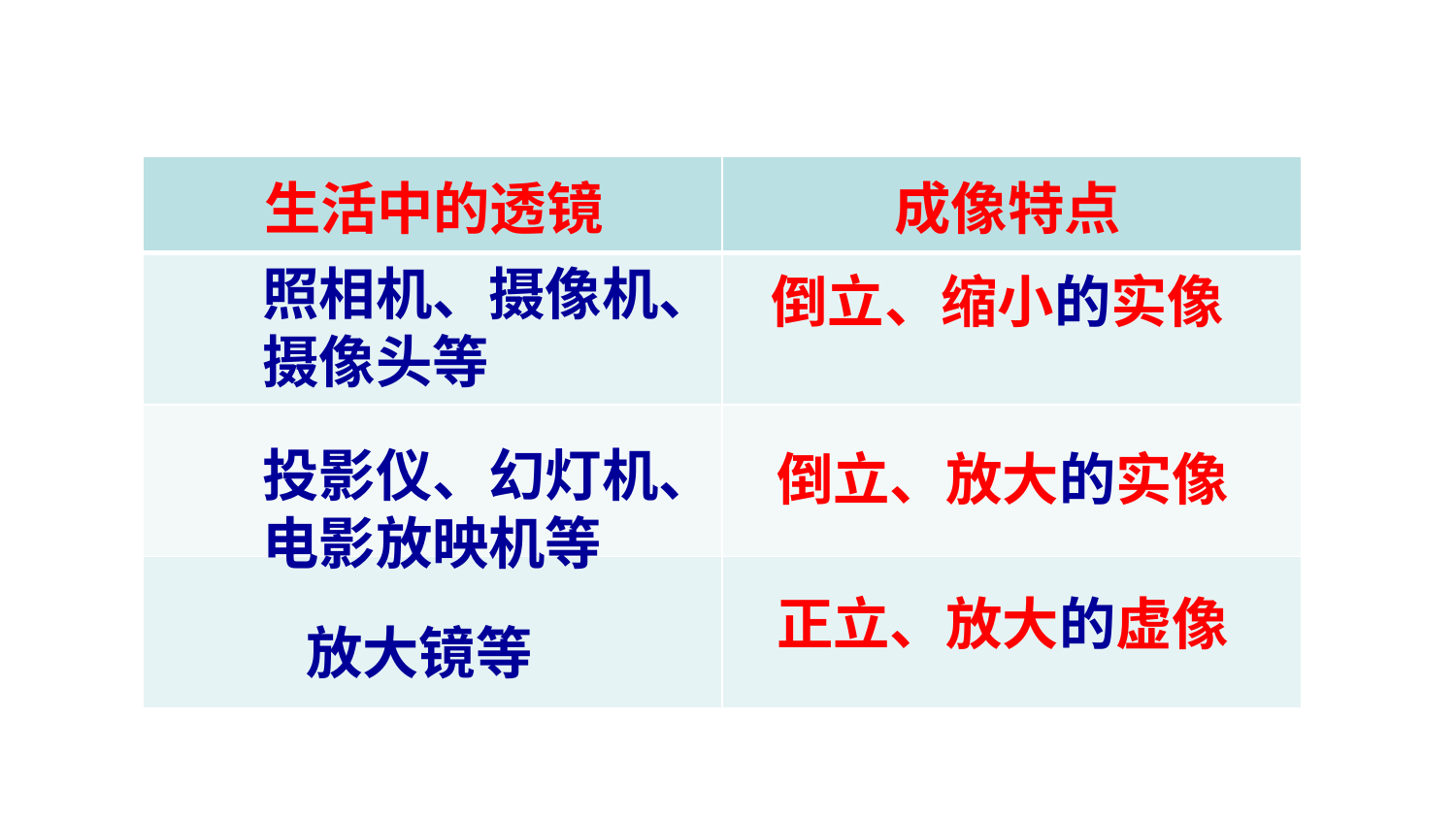

| 生活中的透镜 | 成像特点 |
| --- | --- |
|  |  |
|  |  |
|  |  |
照相机、摄像机、摄像头等
倒立、缩小的实像
投影仪、幻灯机、电影放映机等
倒立、放大的实像
正立、放大的虚像
放大镜等